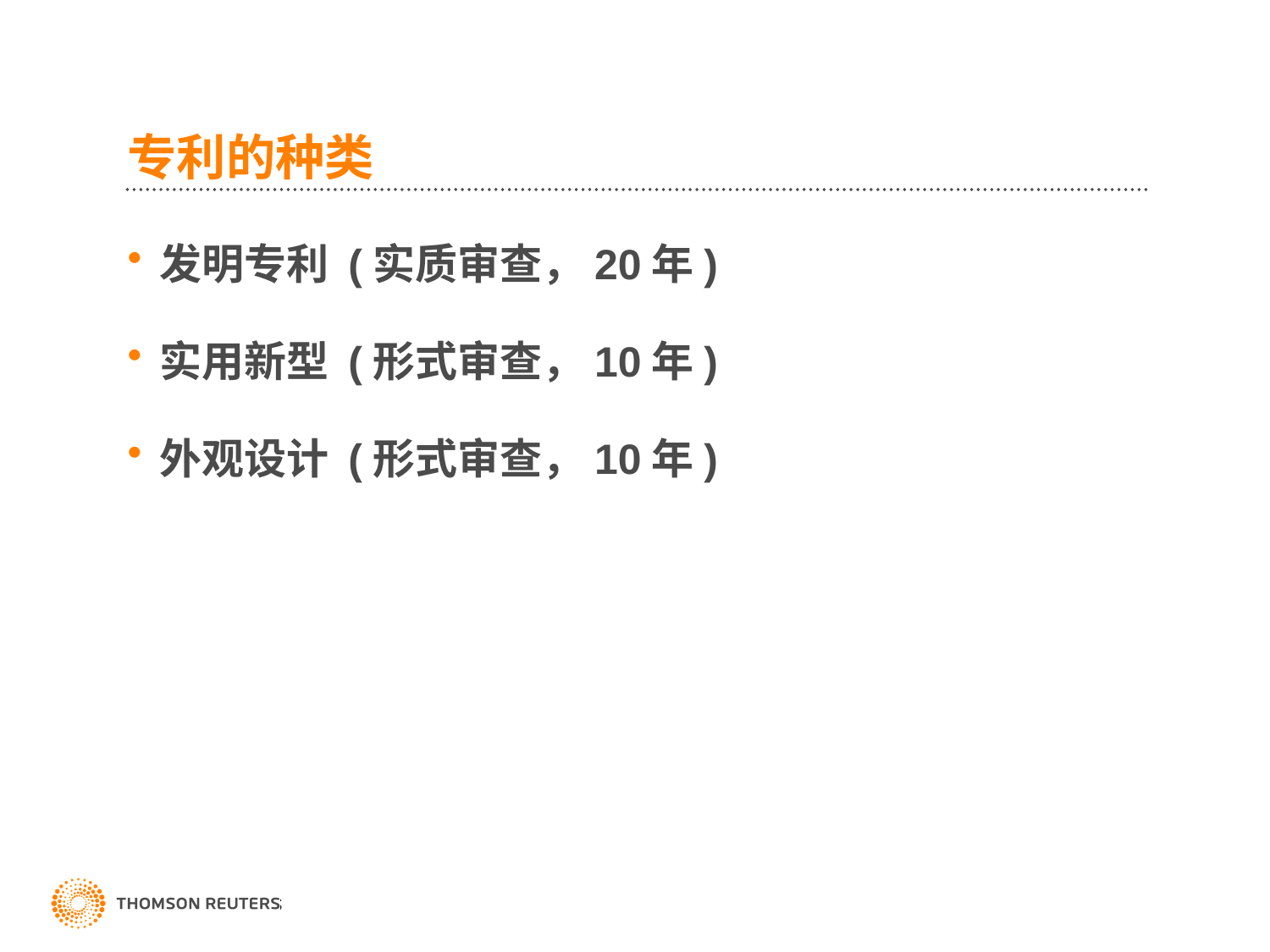

# 专利的种类
发明专利 (实质审查，20年)
实用新型 (形式审查，10年)
外观设计 (形式审查，10年)